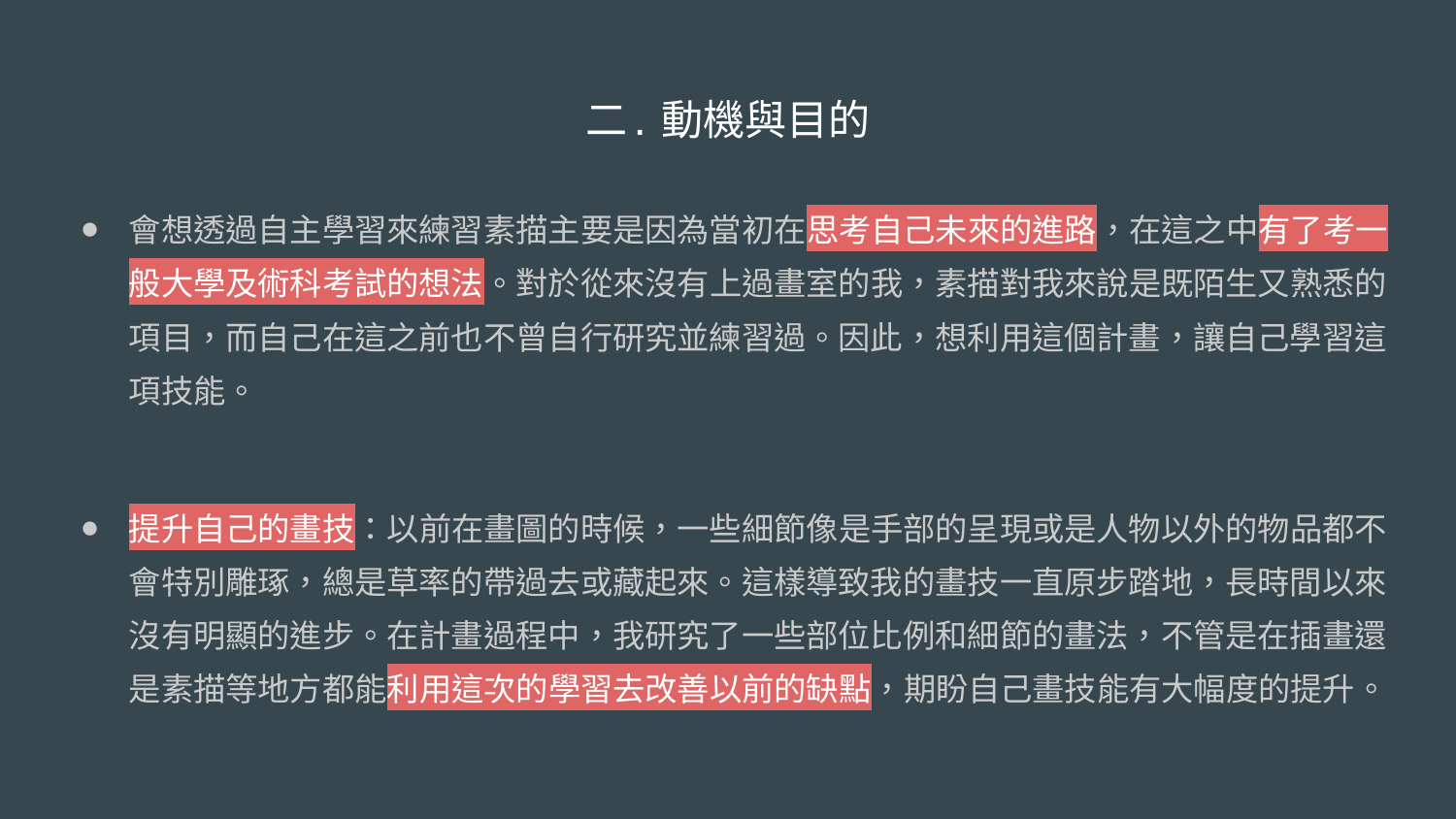

# 二. 動機與目的
會想透過自主學習來練習素描主要是因為當初在思考自己未來的進路，在這之中有了考一般大學及術科考試的想法。對於從來沒有上過畫室的我，素描對我來說是既陌生又熟悉的項目，而自己在這之前也不曾自行研究並練習過。因此，想利用這個計畫，讓自己學習這項技能。

提升自己的畫技：以前在畫圖的時候，一些細節像是手部的呈現或是人物以外的物品都不會特別雕琢，總是草率的帶過去或藏起來。這樣導致我的畫技一直原步踏地，長時間以來沒有明顯的進步。在計畫過程中，我研究了一些部位比例和細節的畫法，不管是在插畫還是素描等地方都能利用這次的學習去改善以前的缺點，期盼自己畫技能有大幅度的提升。